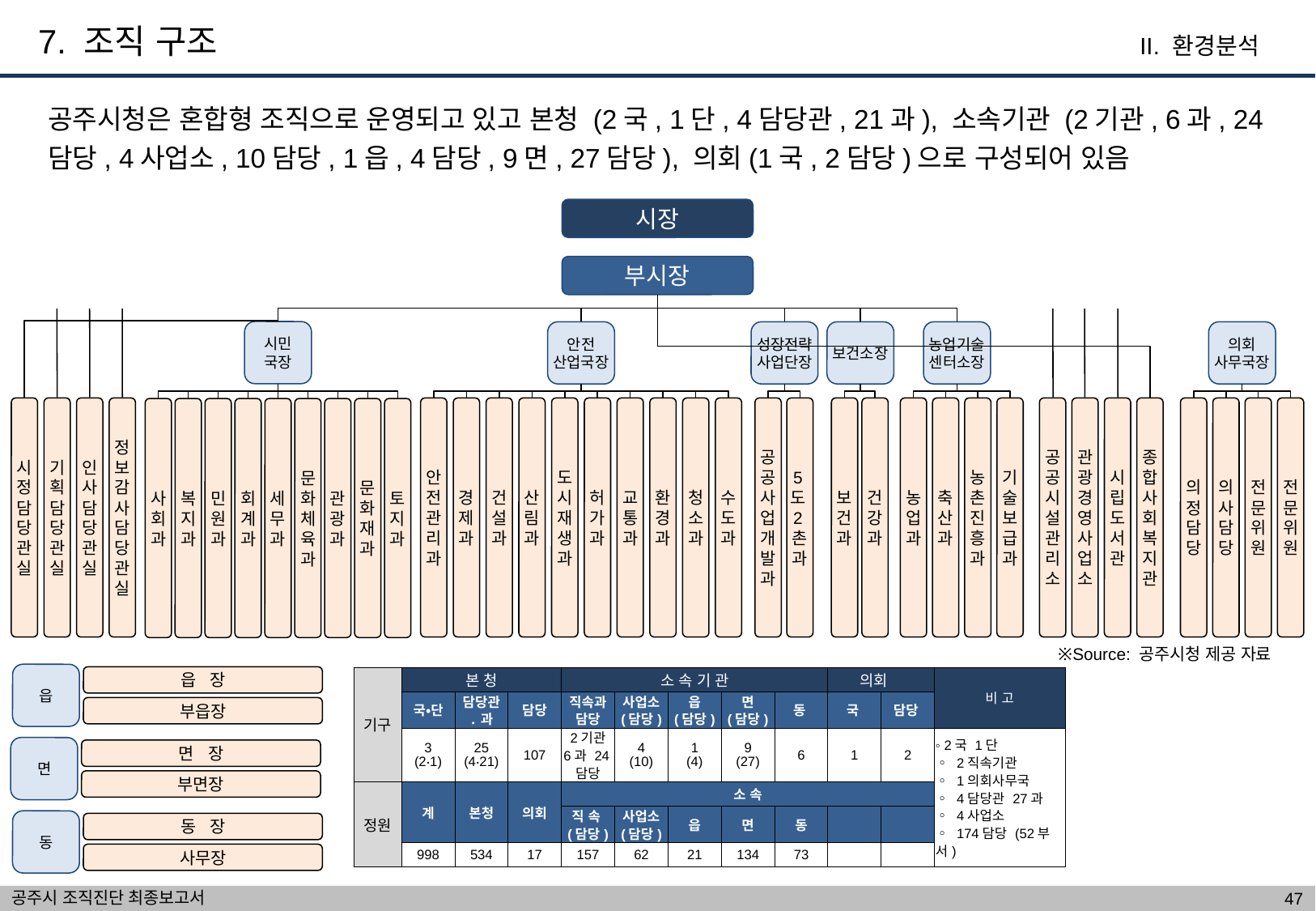

7. 조직 구조
II. 환경분석
공주시청은 혼합형 조직으로 운영되고 있고 본청 (2국, 1단, 4담당관, 21과), 소속기관 (2기관, 6과, 24담당, 4사업소, 10담당, 1읍, 4담당, 9면, 27담당), 의회(1국, 2담당)으로 구성되어 있음
시장
부시장
시민
국장
안전
산업국장
성장전략사업단장
보건소장
농업기술센터소장
의회 사무국장
시정담당관실
기획담당관실
인사담당관실
정보감사담당관실
안전관리과
경제과
건설과
산림과
도시재생과
허가과
교통과
환경과
청소과
수도과
공공사업개발과
5도2촌과
보건과
건강과
농업과
축산과
농촌진흥과
기술보급과
공공시설관리소
관광경영사업소
시립도서관
종합사회복지관
의정담당
의사담당
전문위원
전문위원
사회과
복지과
민원과
회계과
세무과
문화체육과
관광과
문화재과
토지과
※ Source: 공주시청 제공 자료
읍
읍   장
| 기구 | 본 청 |  |  | 소 속 기 관 |  |  |  |  | 의회 |  | 비 고 |
| --- | --- | --- | --- | --- | --- | --- | --- | --- | --- | --- | --- |
|  | 국‧단 | 담당관 ․과 | 담당 | 직속과 담당 | 사업소 (담당) | 읍 (담당) | 면 (담당) | 동 | 국 | 담당 |  |
|  | 3 (2‧1) | 25 (4‧21) | 107 | 2기관 6과 24담당 | 4 (10) | 1 (4) | 9 (27) | 6 | 1 | 2 | ◦ 2국 1단 ◦ 2직속기관 ◦ 1의회사무국 ◦ 4담당관 27과 ◦ 4사업소 ◦ 174담당 (52부서) |
| 정원 | 계 | 본청 | 의회 | 소 속 |  |  |  |  |  |  |  |
|  |  |  |  | 직 속 (담당) | 사업소 (담당) | 읍 | 면 | 동 |  |  |  |
|  | 998 | 534 | 17 | 157 | 62 | 21 | 134 | 73 |  |  |  |
부읍장
면
면   장
부면장
동
동   장
사무장